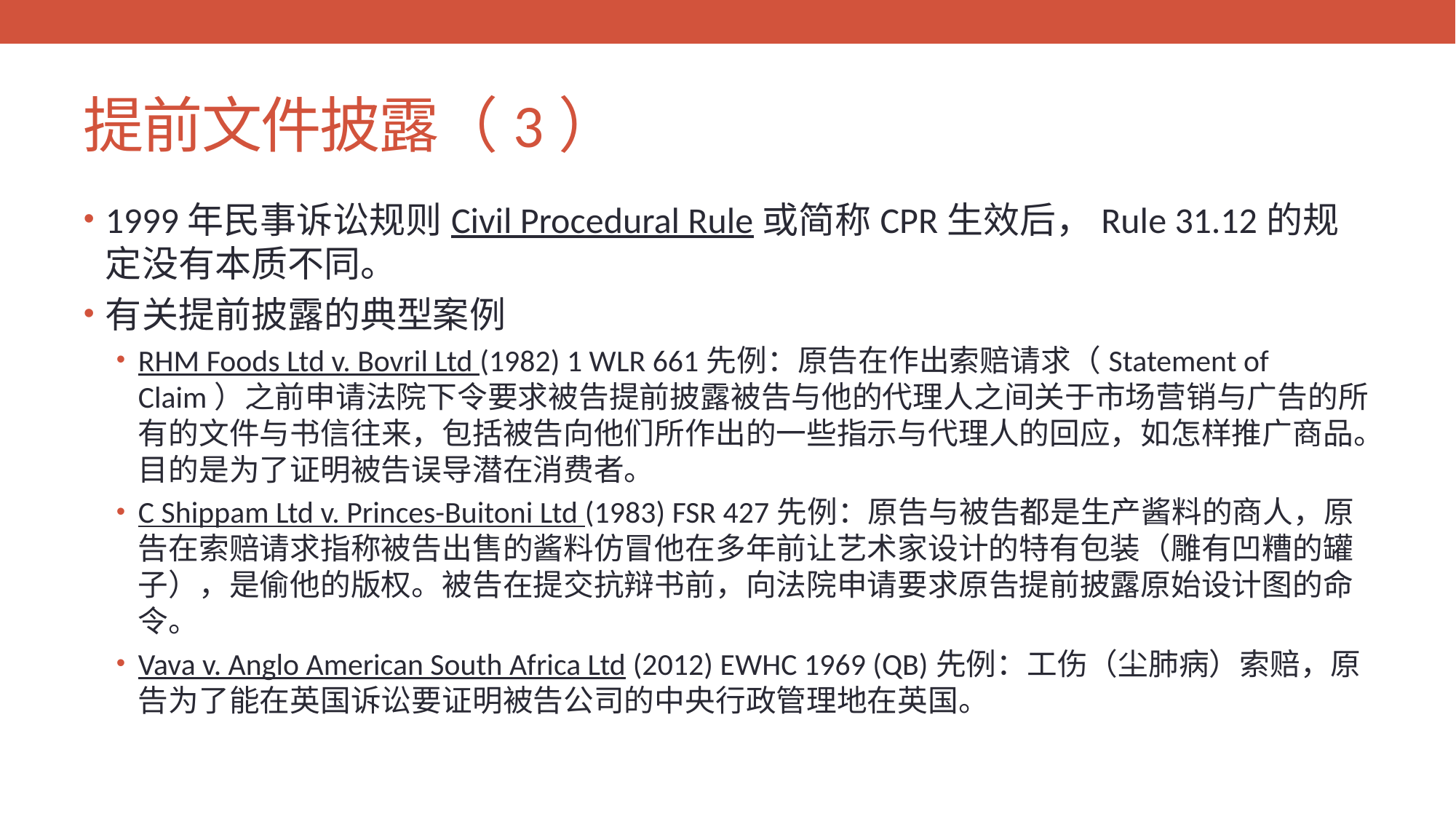

# 提前文件披露（3）
1999年民事诉讼规则Civil Procedural Rule或简称CPR生效后，Rule 31.12的规定没有本质不同。
有关提前披露的典型案例
RHM Foods Ltd v. Bovril Ltd (1982) 1 WLR 661先例：原告在作出索赔请求（Statement of Claim）之前申请法院下令要求被告提前披露被告与他的代理人之间关于市场营销与广告的所有的文件与书信往来，包括被告向他们所作出的一些指示与代理人的回应，如怎样推广商品。目的是为了证明被告误导潜在消费者。
C Shippam Ltd v. Princes-Buitoni Ltd (1983) FSR 427先例：原告与被告都是生产酱料的商人，原告在索赔请求指称被告出售的酱料仿冒他在多年前让艺术家设计的特有包装（雕有凹糟的罐子），是偷他的版权。被告在提交抗辩书前，向法院申请要求原告提前披露原始设计图的命令。
Vava v. Anglo American South Africa Ltd (2012) EWHC 1969 (QB)先例：工伤（尘肺病）索赔，原告为了能在英国诉讼要证明被告公司的中央行政管理地在英国。